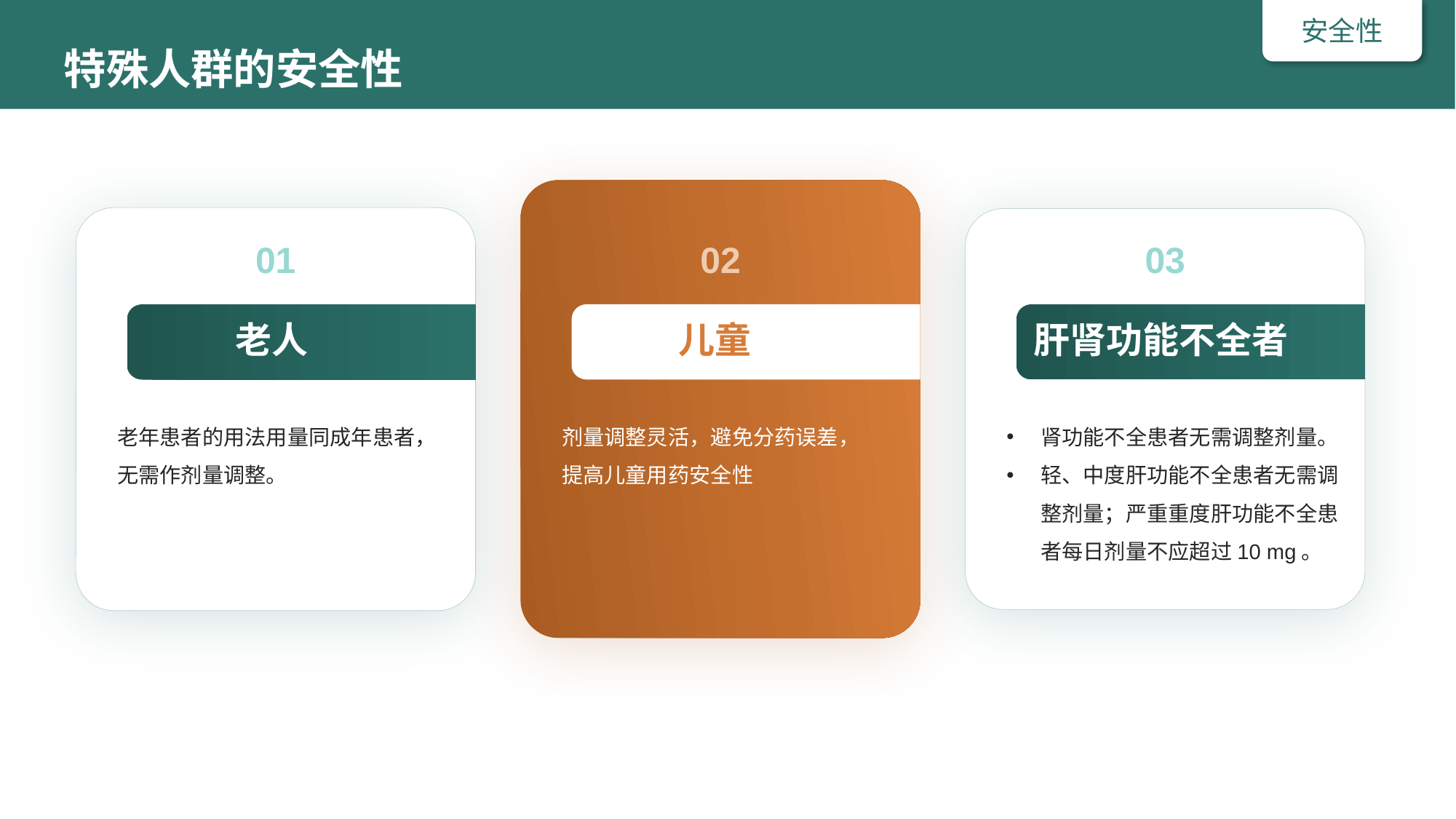

# 特殊人群的安全性
安全性

01
02
03
儿童
肝肾功能不全者
老人
老年患者的用法用量同成年患者，无需作剂量调整。
剂量调整灵活，避免分药误差，提高儿童用药安全性
肾功能不全患者无需调整剂量。
轻、中度肝功能不全患者无需调整剂量；严重重度肝功能不全患者每日剂量不应超过10 mg。